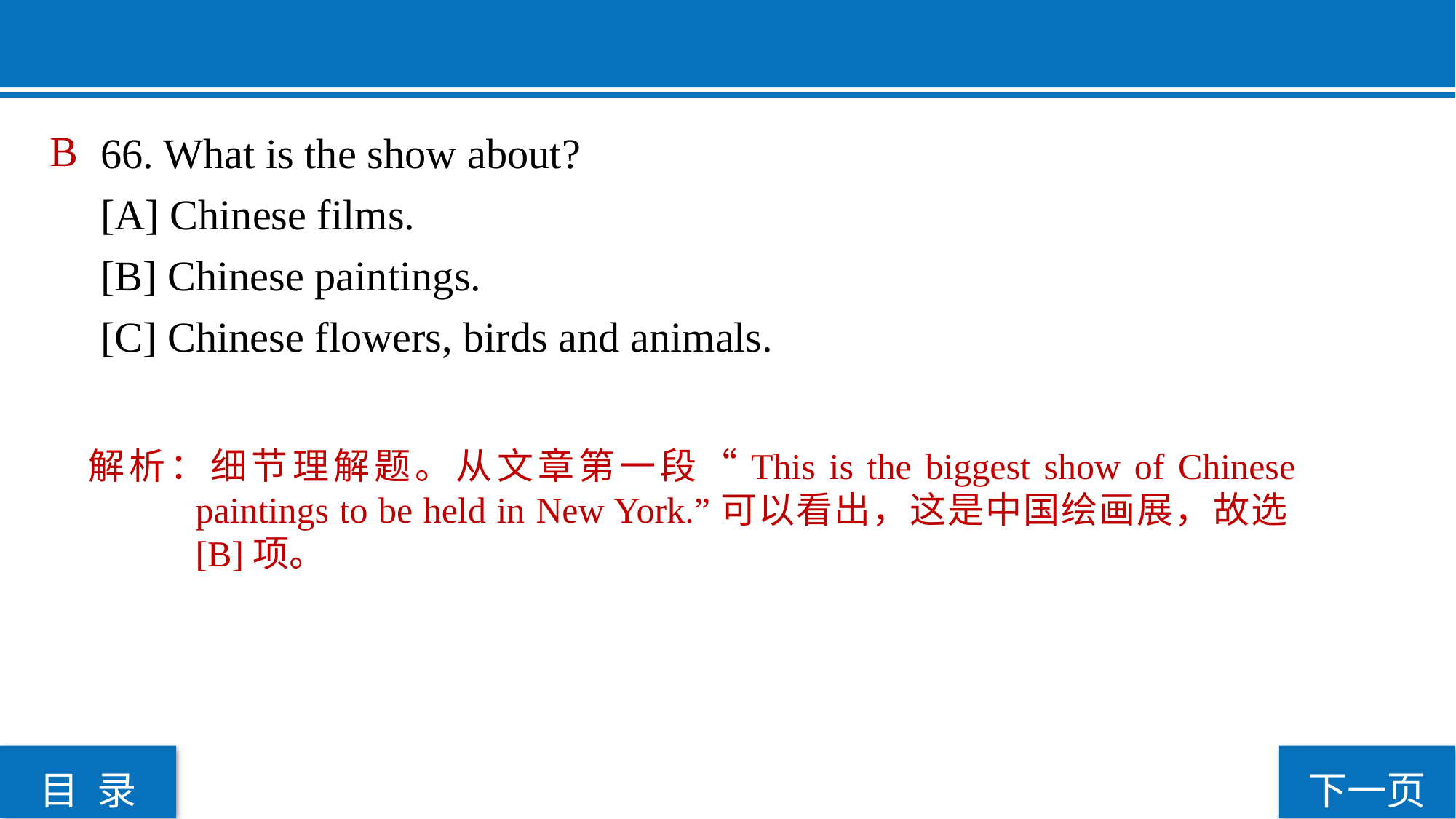

66. What is the show about?
[A] Chinese films.
[B] Chinese paintings.
[C] Chinese flowers, birds and animals.

 B
解析：细节理解题。从文章第一段“This is the biggest show of Chinese paintings to be held in New York.”可以看出，这是中国绘画展，故选[B]项。